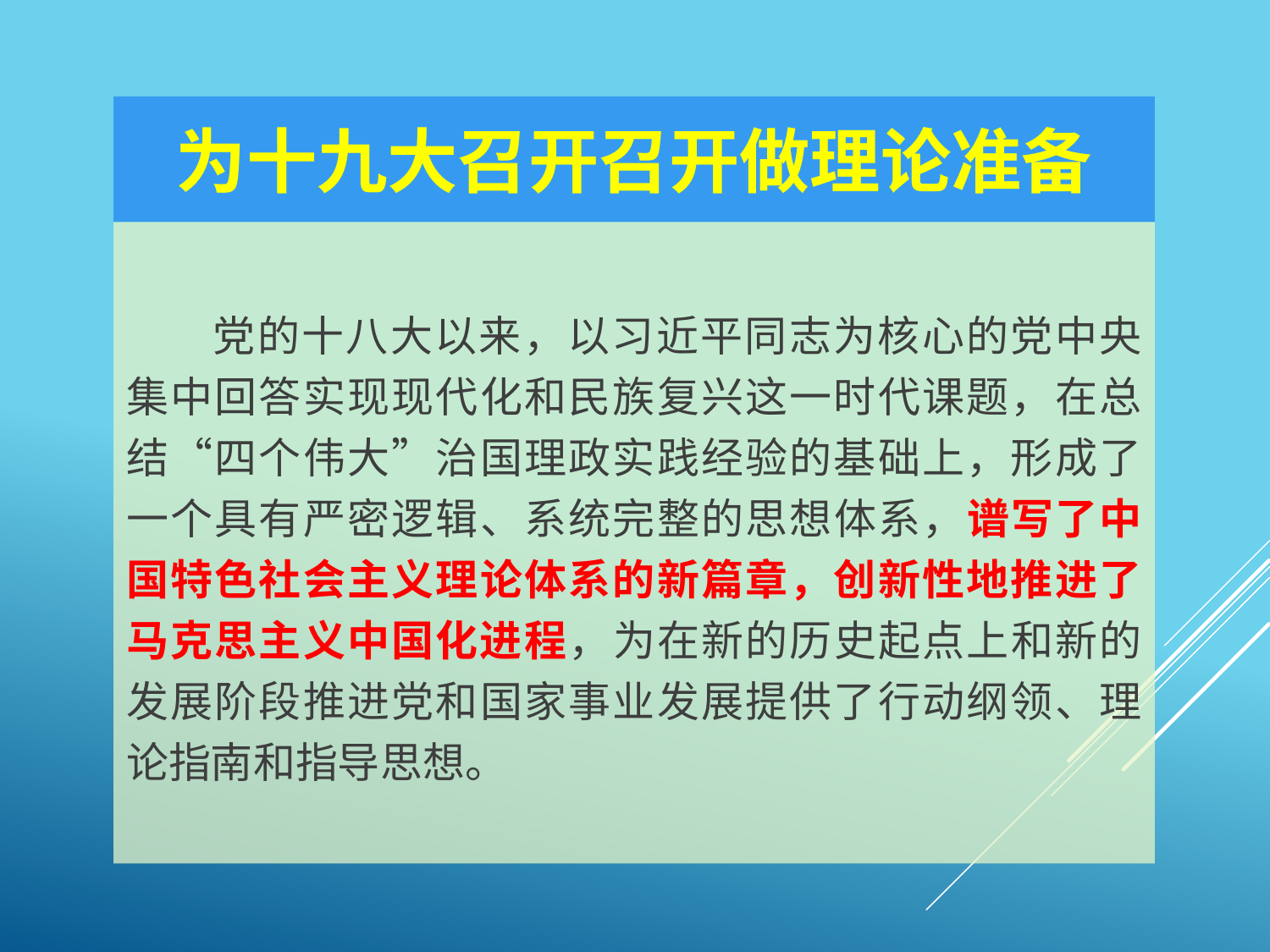

# 为十九大召开召开做理论准备
党的十八大以来，以习近平同志为核心的党中央集中回答实现现代化和民族复兴这一时代课题，在总结“四个伟大”治国理政实践经验的基础上，形成了一个具有严密逻辑、系统完整的思想体系，谱写了中国特色社会主义理论体系的新篇章，创新性地推进了马克思主义中国化进程，为在新的历史起点上和新的发展阶段推进党和国家事业发展提供了行动纲领、理论指南和指导思想。